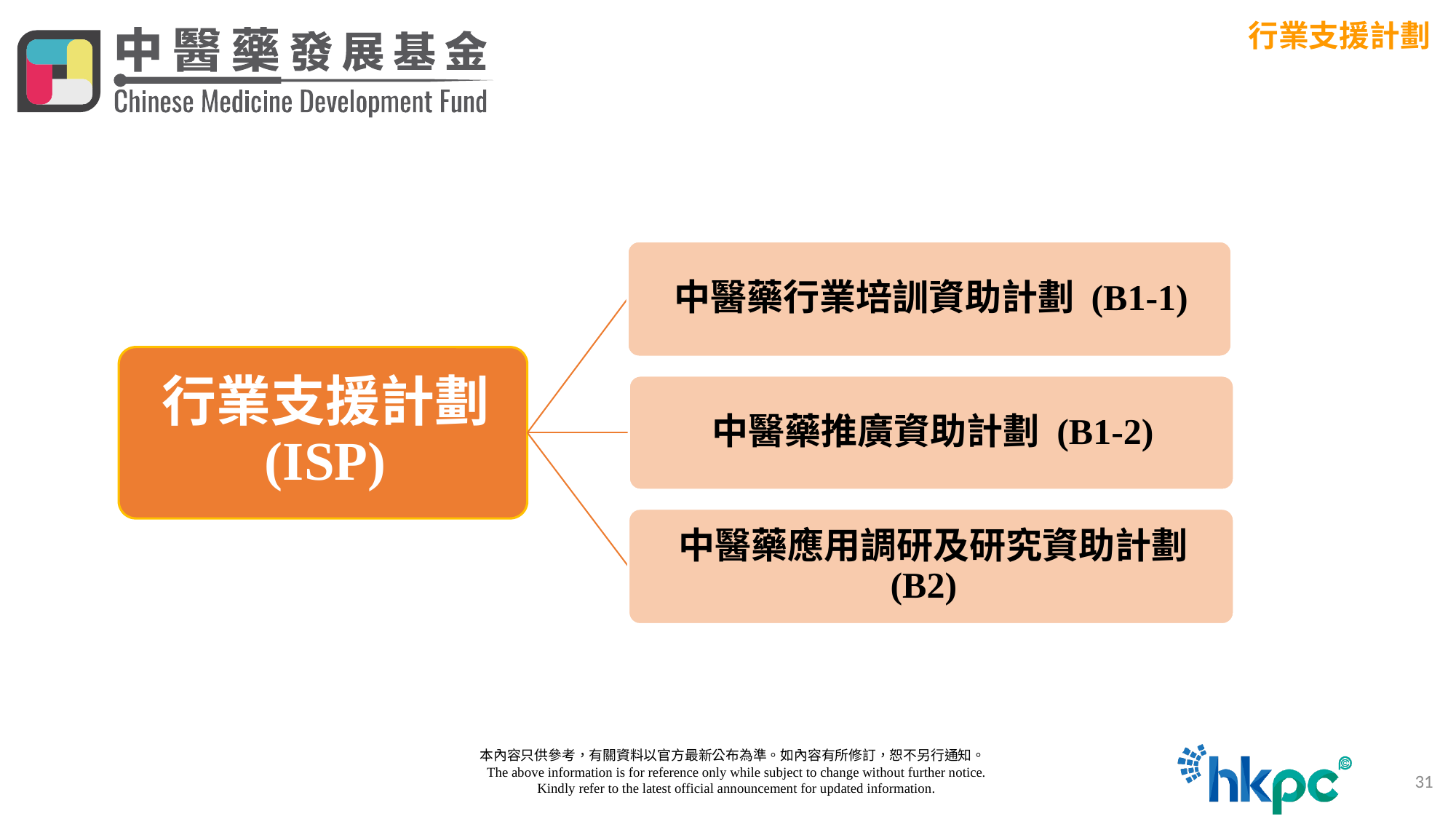

行業支援計劃
行業支援計劃 (ISP)

中醫藥行業培訓資助計劃 (B1-1)

中醫藥推廣資助計劃 (B1-2)

中醫藥應用調研及研究資助計劃 (B2)
  本內容只供參考，有關資料以官方最新公布為準。如內容有所修訂，恕不另行通知。
     The above information is for reference only while subject to change without further notice.
     Kindly refer to the latest official announcement for updated information.
31